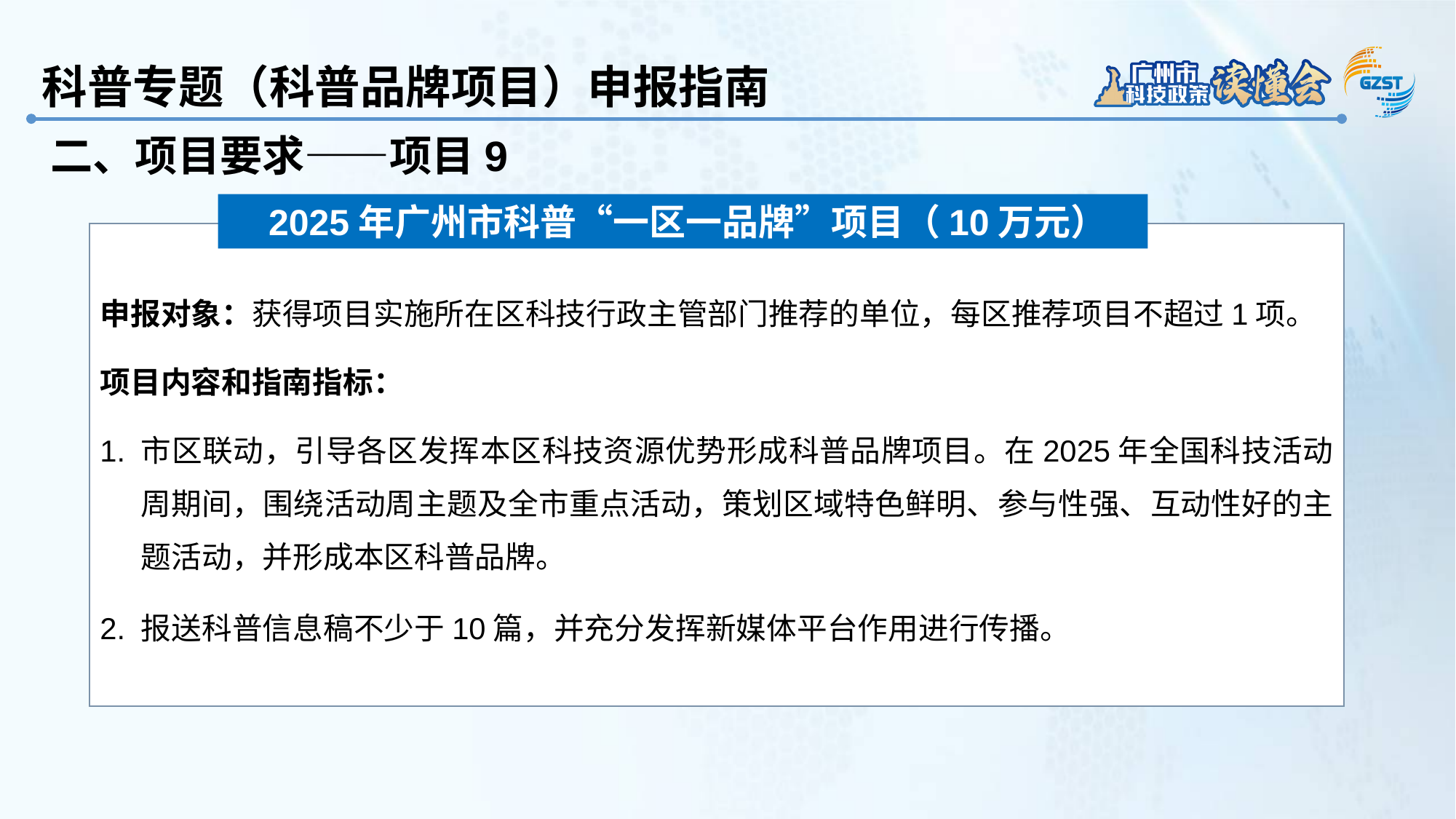

科普专题（科普品牌项目）申报指南
二、项目要求——项目9
 2025年广州市科普“一区一品牌”项目（10万元）

申报对象：获得项目实施所在区科技行政主管部门推荐的单位，每区推荐项目不超过1项。
项目内容和指南指标：
市区联动，引导各区发挥本区科技资源优势形成科普品牌项目。在2025年全国科技活动周期间，围绕活动周主题及全市重点活动，策划区域特色鲜明、参与性强、互动性好的主题活动，并形成本区科普品牌。
报送科普信息稿不少于10篇，并充分发挥新媒体平台作用进行传播。